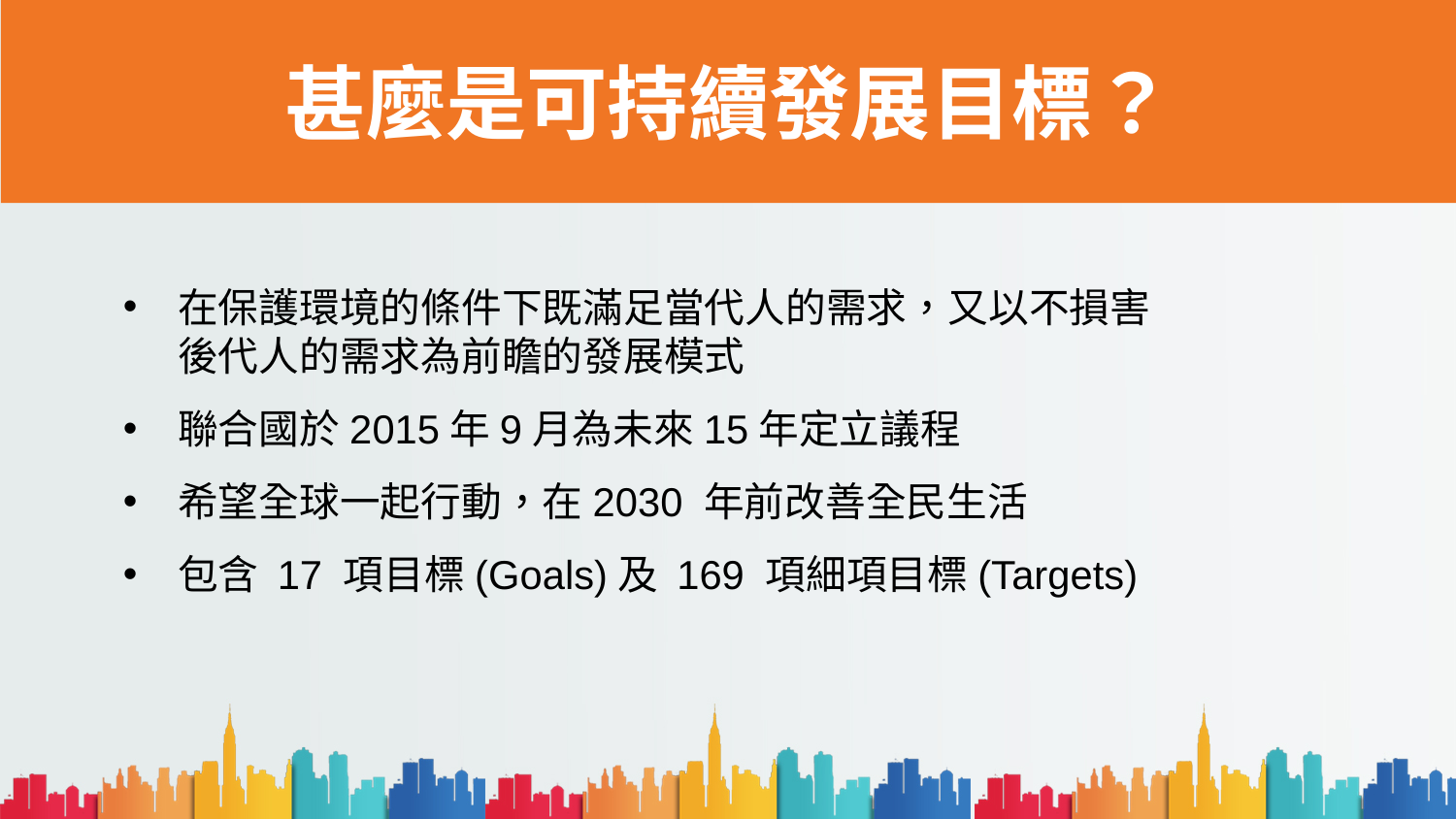

甚麼是可持續發展目標？

在保護環境的條件下既滿足當代人的需求，又以不損害後代人的需求為前瞻的發展模式
聯合國於2015年9月為未來15年定立議程
希望全球一起行動，在2030 年前改善全民生活
包含 17 項目標(Goals)及 169 項細項目標(Targets)